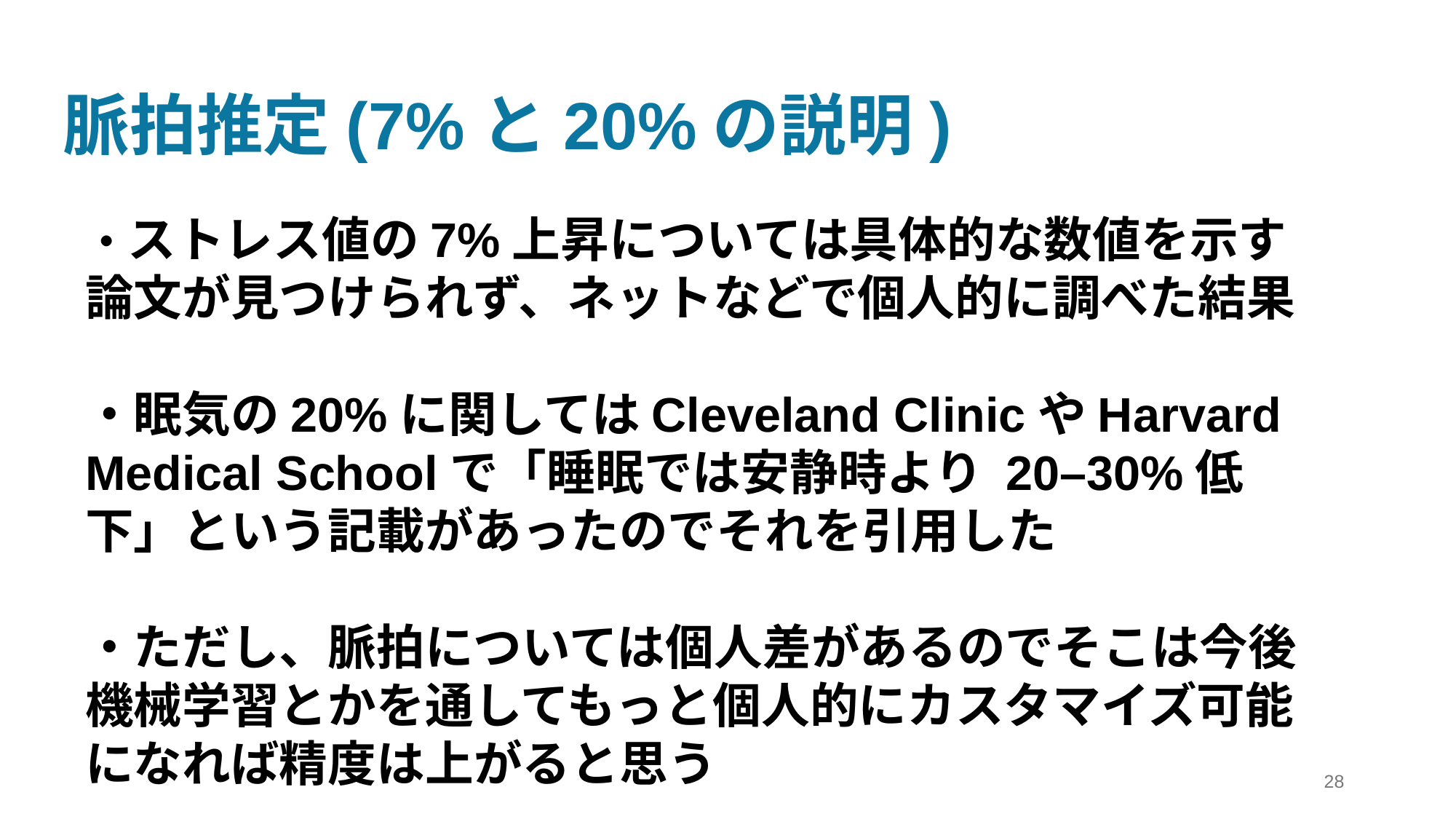

# 脈拍推定(7%と20%の説明)
・ストレス値の7%上昇については具体的な数値を示す論文が見つけられず、ネットなどで個人的に調べた結果

・眠気の20%に関してはCleveland ClinicやHarvard Medical Schoolで「睡眠では安静時より 20–30%低下」という記載があったのでそれを引用した

・ただし、脈拍については個人差があるのでそこは今後機械学習とかを通してもっと個人的にカスタマイズ可能になれば精度は上がると思う
28